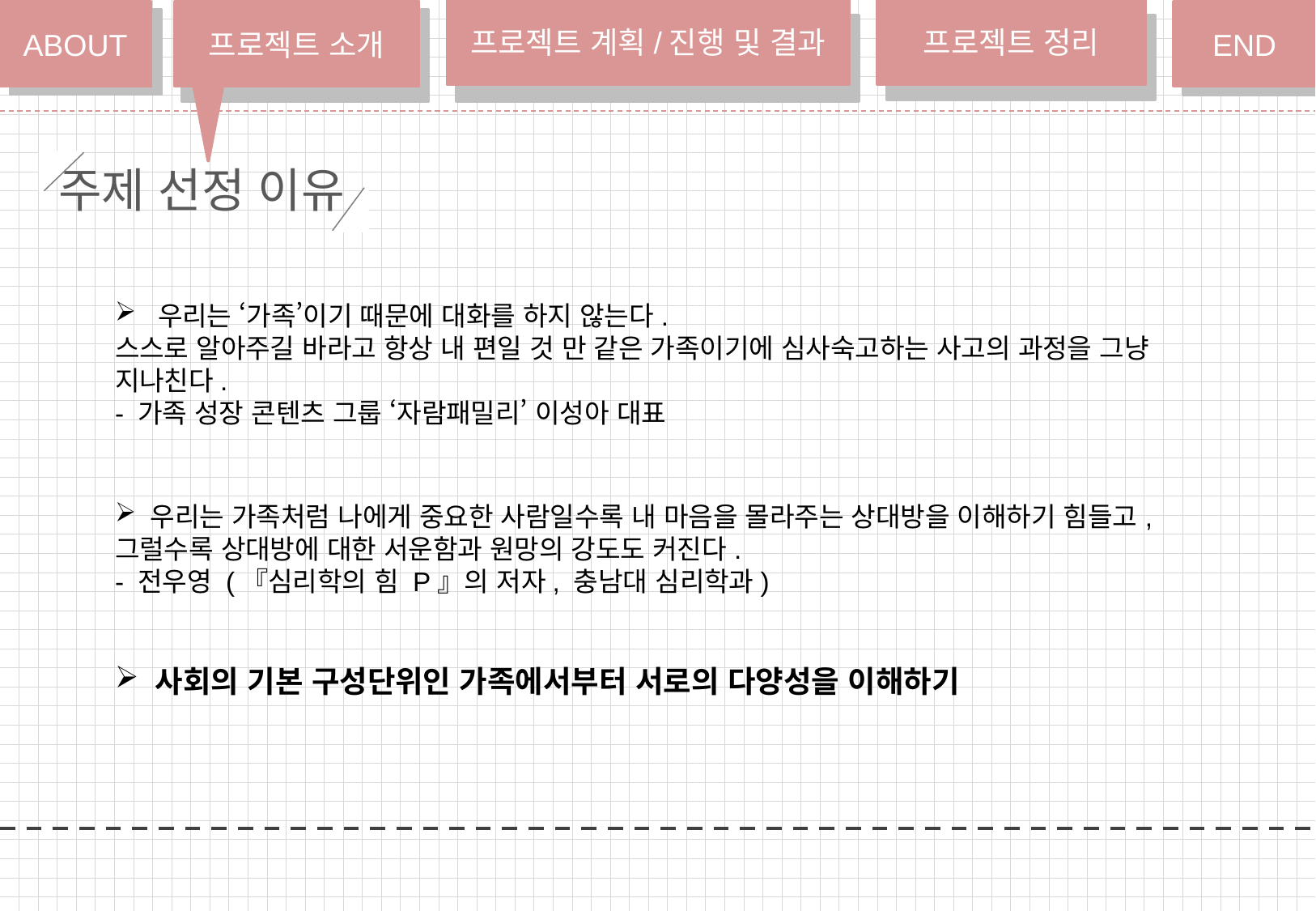

프로젝트 계획/진행 및 결과
프로젝트 정리
ABOUT
프로젝트 소개
END
ABOUT

50~
22-25
50~

주제 선정 이유

  우리는 ‘가족’이기 때문에 대화를 하지 않는다.
스스로 알아주길 바라고 항상 내 편일 것 만 같은 가족이기에 심사숙고하는 사고의 과정을 그냥 지나친다.
- 가족 성장 콘텐츠 그룹 ‘자람패밀리’ 이성아 대표
 우리는 가족처럼 나에게 중요한 사람일수록 내 마음을 몰라주는 상대방을 이해하기 힘들고, 그럴수록 상대방에 대한 서운함과 원망의 강도도 커진다.
- 전우영 (『심리학의 힘 P』의 저자, 충남대 심리학과)
 사회의 기본 구성단위인 가족에서부터 서로의 다양성을 이해하기